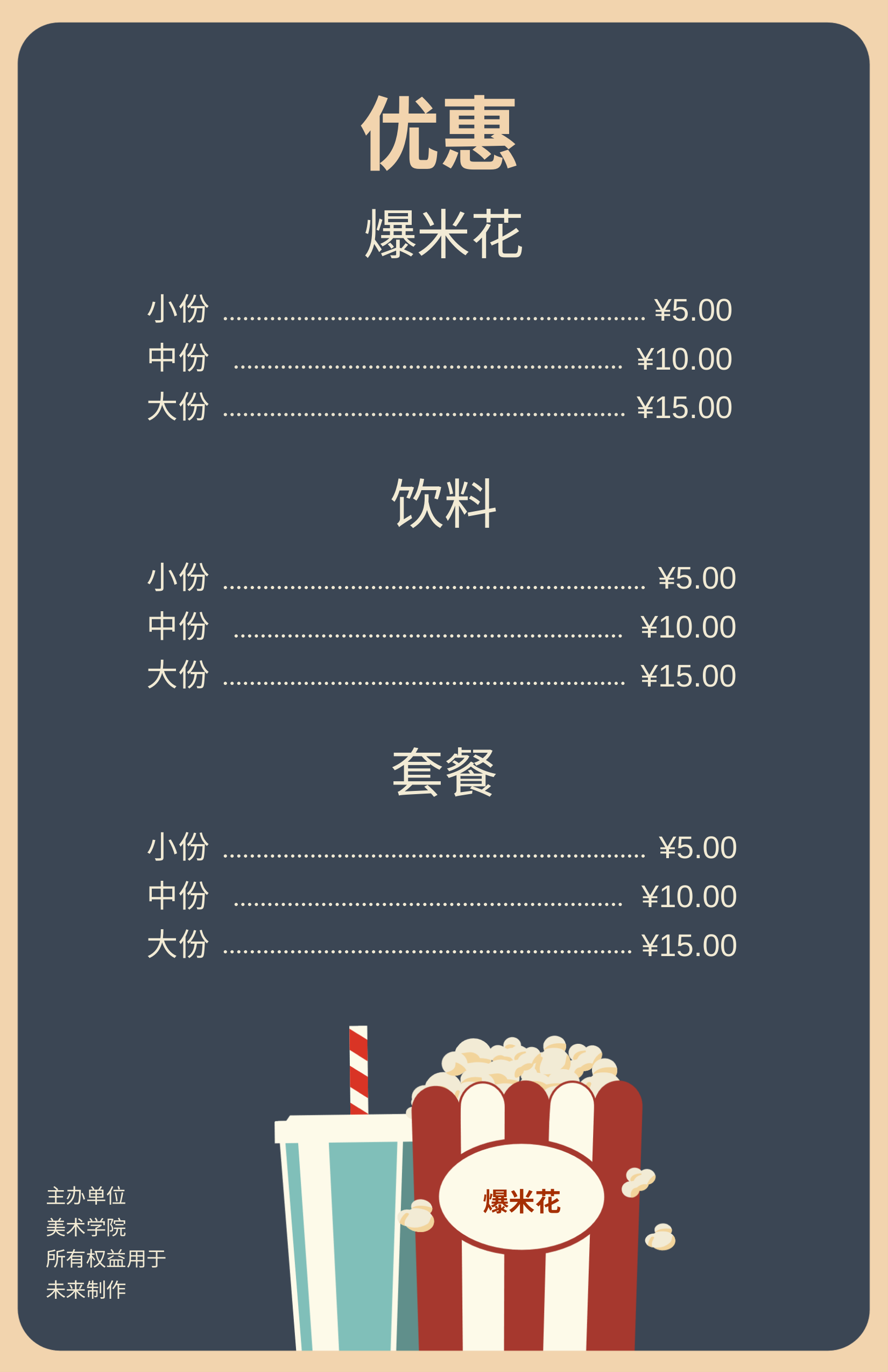

# 优惠
爆米花
小份
¥5.00
中份
¥10.00
大份

¥15.00
饮料
¥5.00
小份
中份
¥10.00
大份
¥15.00
套餐
¥5.00
小份
¥10.00
中份
大份
¥15.00
主办单位
美术学院
所有权益用于
未来制作

爆米花